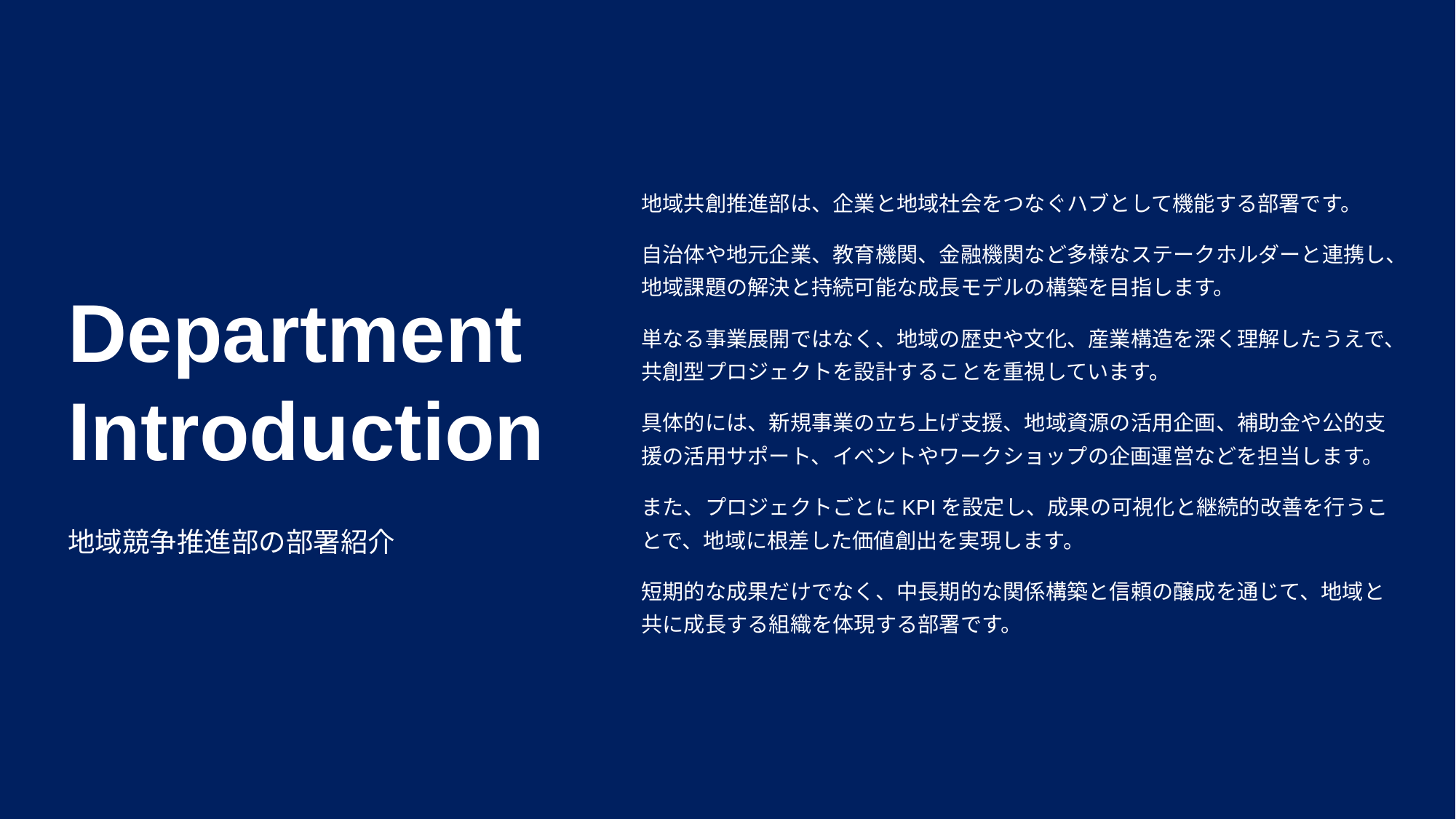

地域共創推進部は、企業と地域社会をつなぐハブとして機能する部署です。
自治体や地元企業、教育機関、金融機関など多様なステークホルダーと連携し、地域課題の解決と持続可能な成長モデルの構築を目指します。
単なる事業展開ではなく、地域の歴史や文化、産業構造を深く理解したうえで、共創型プロジェクトを設計することを重視しています。
具体的には、新規事業の立ち上げ支援、地域資源の活用企画、補助金や公的支援の活用サポート、イベントやワークショップの企画運営などを担当します。
また、プロジェクトごとにKPIを設定し、成果の可視化と継続的改善を行うことで、地域に根差した価値創出を実現します。
短期的な成果だけでなく、中長期的な関係構築と信頼の醸成を通じて、地域と共に成長する組織を体現する部署です。
Department Introduction
地域競争推進部の部署紹介